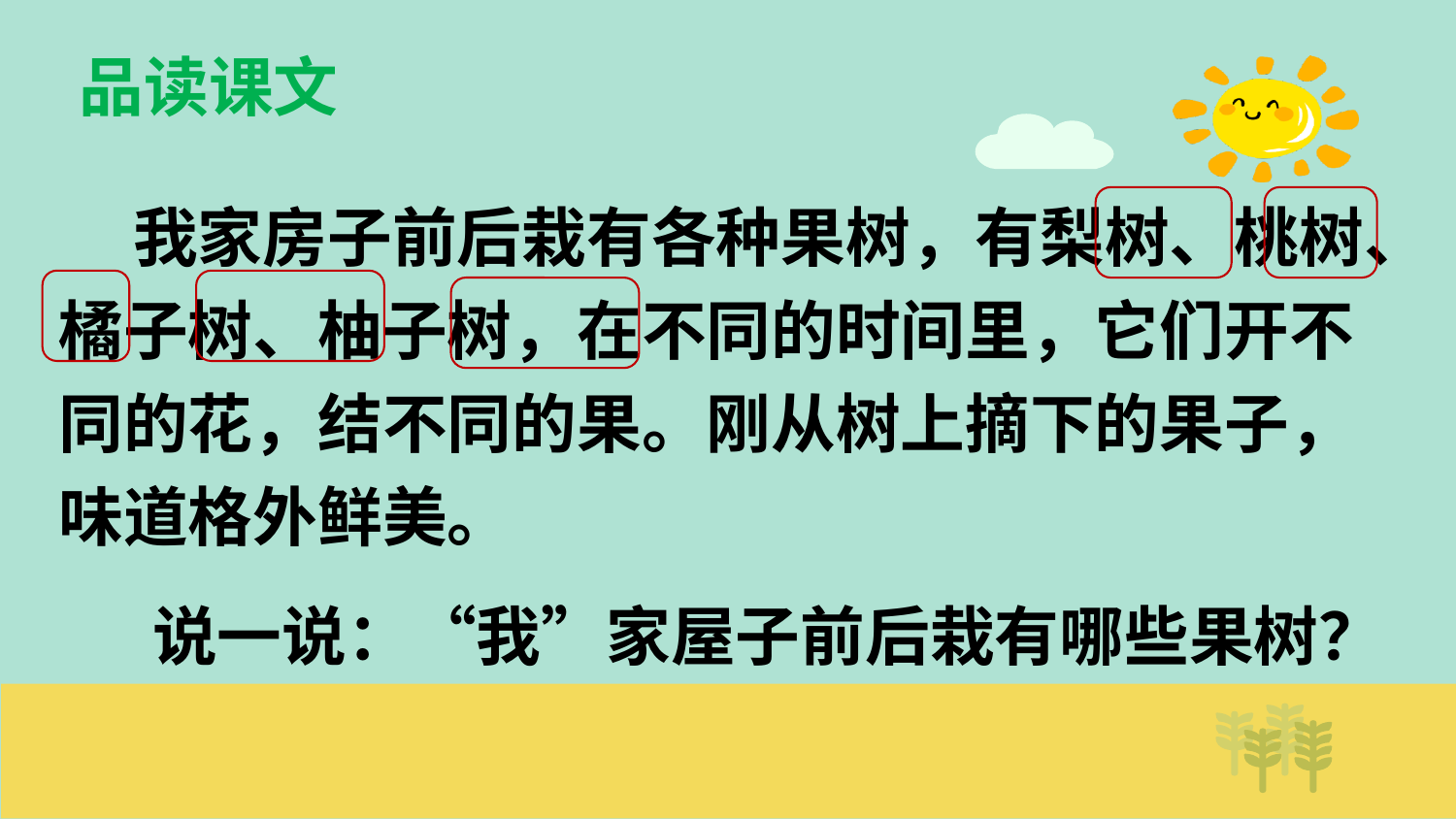

品读课文
    我家房子前后栽有各种果树，有梨树、桃树、橘子树、柚子树，在不同的时间里，它们开不同的花，结不同的果。刚从树上摘下的果子，味道格外鲜美。

    说一说：“我”家屋子前后栽有哪些果树？